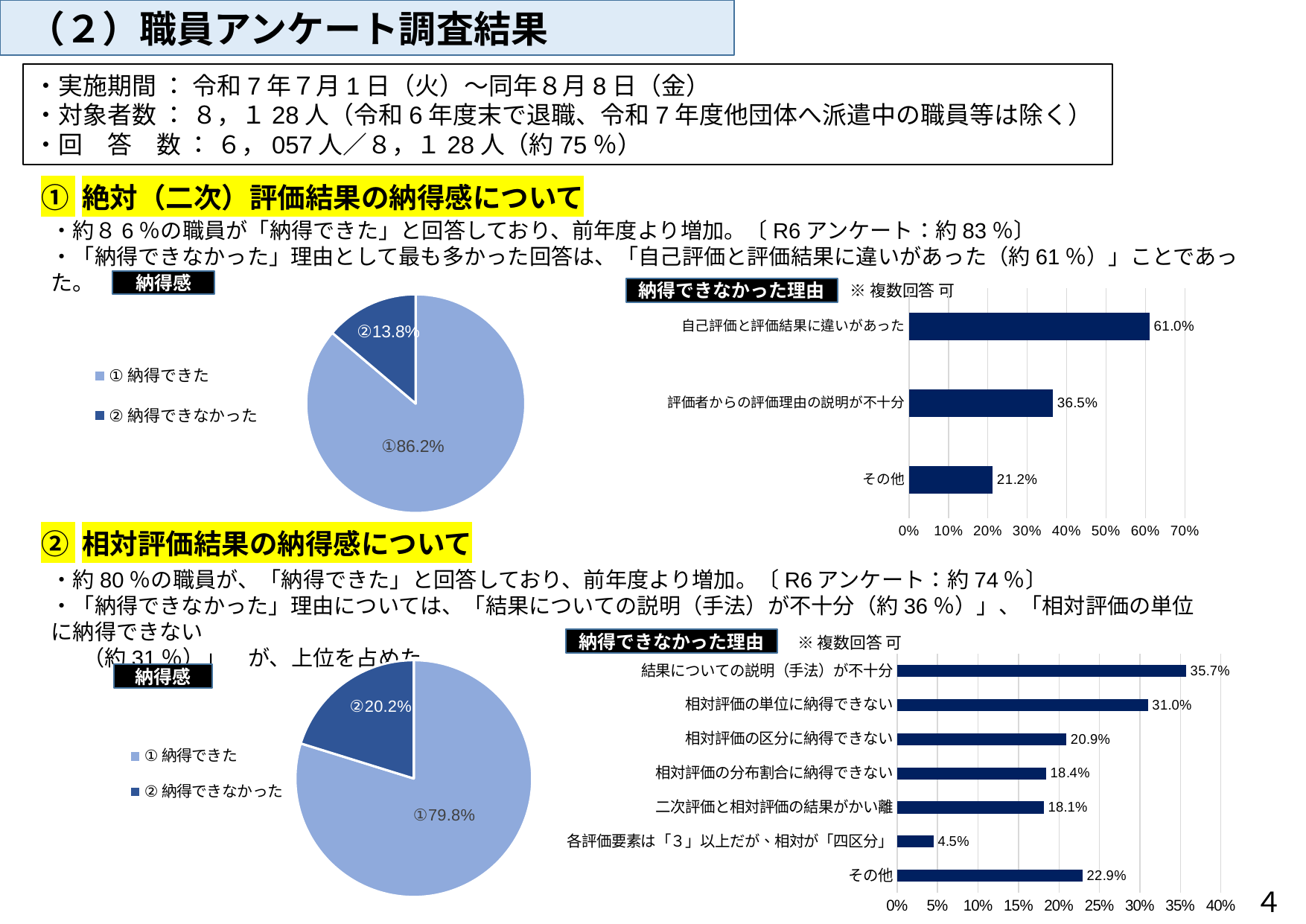

（２）職員アンケート調査結果
・実施期間 ： 令和7年７月1日（火）～同年８月8日（金）
・対象者数 ： ８，１28人（令和6年度末で退職、令和7年度他団体へ派遣中の職員等は除く）
・回　答　数 ： ６，057人／８，１28人（約75％）
① 絶対（二次）評価結果の納得感について
・約８6％の職員が「納得できた」と回答しており、前年度より増加。〔R6アンケート：約83％〕
・「納得できなかった」理由として最も多かった回答は、「自己評価と評価結果に違いがあった（約61％）」ことであった。

### Chart

| Category |  |
|---|---|
| ①納得できた | 0.862 |
| ②納得できなかった | 0.138 |
納得感
納得できなかった理由
※複数回答 可

### Chart

| Category |  |
|---|---|
| その他 | 0.212 |
| 評価者からの評価理由の説明が不十分 | 0.365 |
| 自己評価と評価結果に違いがあった | 0.61 |
② 相対評価結果の納得感について
・約80％の職員が、「納得できた」と回答しており、前年度より増加。〔R6アンケート：約74％〕
・「納得できなかった」理由については、「結果についての説明（手法）が不十分（約36％）」、「相対評価の単位に納得できない
 　（約31％）」　が、上位を占めた。
※複数回答 可
納得できなかった理由
納得感

### Chart

| Category |  |
|---|---|
| ①納得できた | 0.798 |
| ②納得できなかった | 0.202 |

### Chart

| Category |  |
|---|---|
| その他 | 0.229 |
| 各評価要素は「３」以上だが、相対が「四区分」 | 0.045 |
| 二次評価と相対評価の結果がかい離 | 0.181 |
| 相対評価の分布割合に納得できない | 0.184 |
| 相対評価の区分に納得できない | 0.209 |
| 相対評価の単位に納得できない | 0.31 |
| 結果についての説明（手法）が不十分 | 0.357 |
４